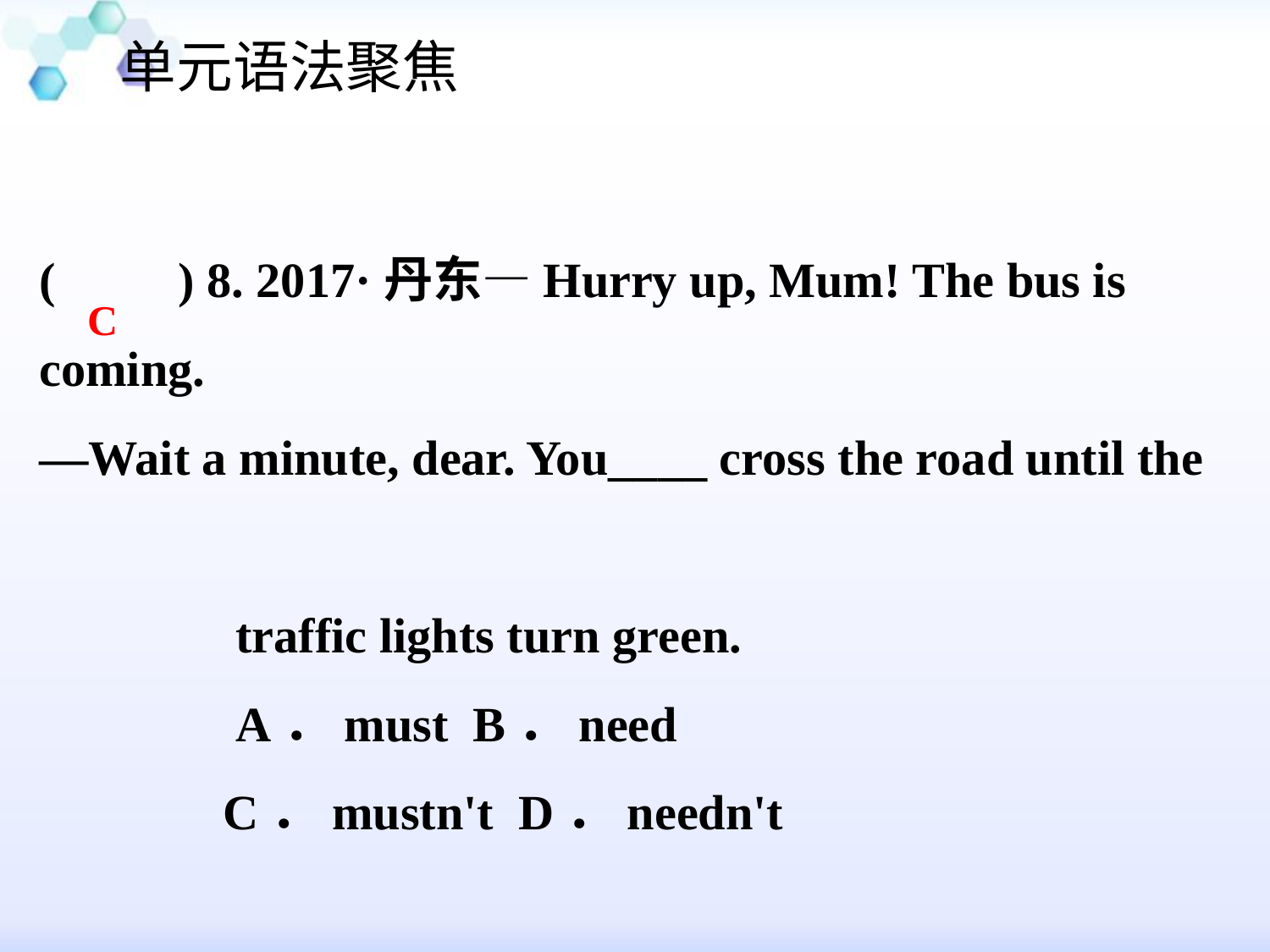

单元语法聚焦
#
(　　) 8. 2017·丹东—Hurry up, Mum! The bus is coming.
—Wait a minute, dear. You____ cross the road until the
                traffic lights turn green.
                A．must  B．need
               C．mustn't  D．needn't
C